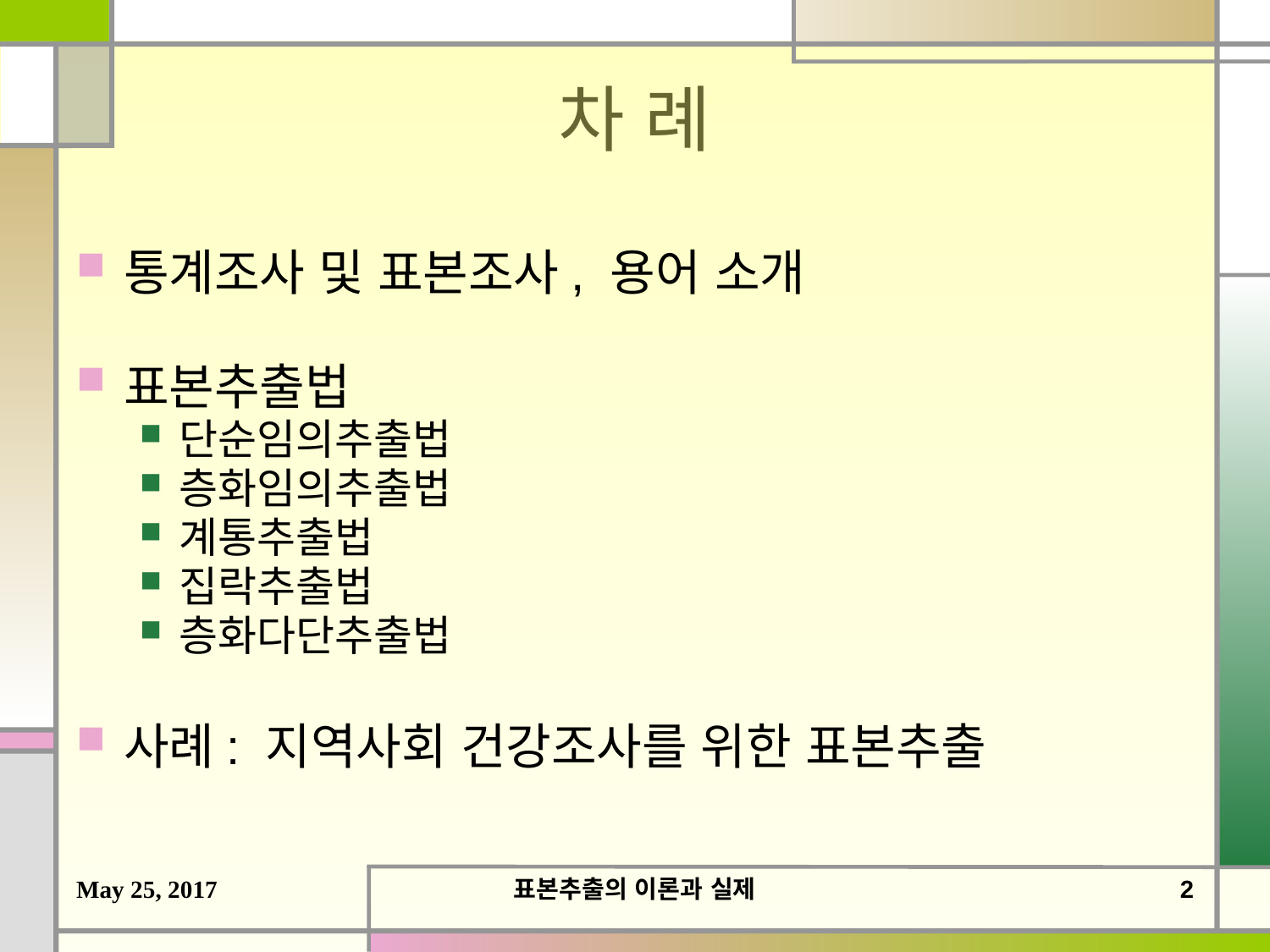

# 차 례
통계조사 및 표본조사, 용어 소개

표본추출법
단순임의추출법
층화임의추출법
계통추출법
집락추출법
층화다단추출법

사례: 지역사회 건강조사를 위한 표본추출
May 25, 2017
표본추출의 이론과 실제

2